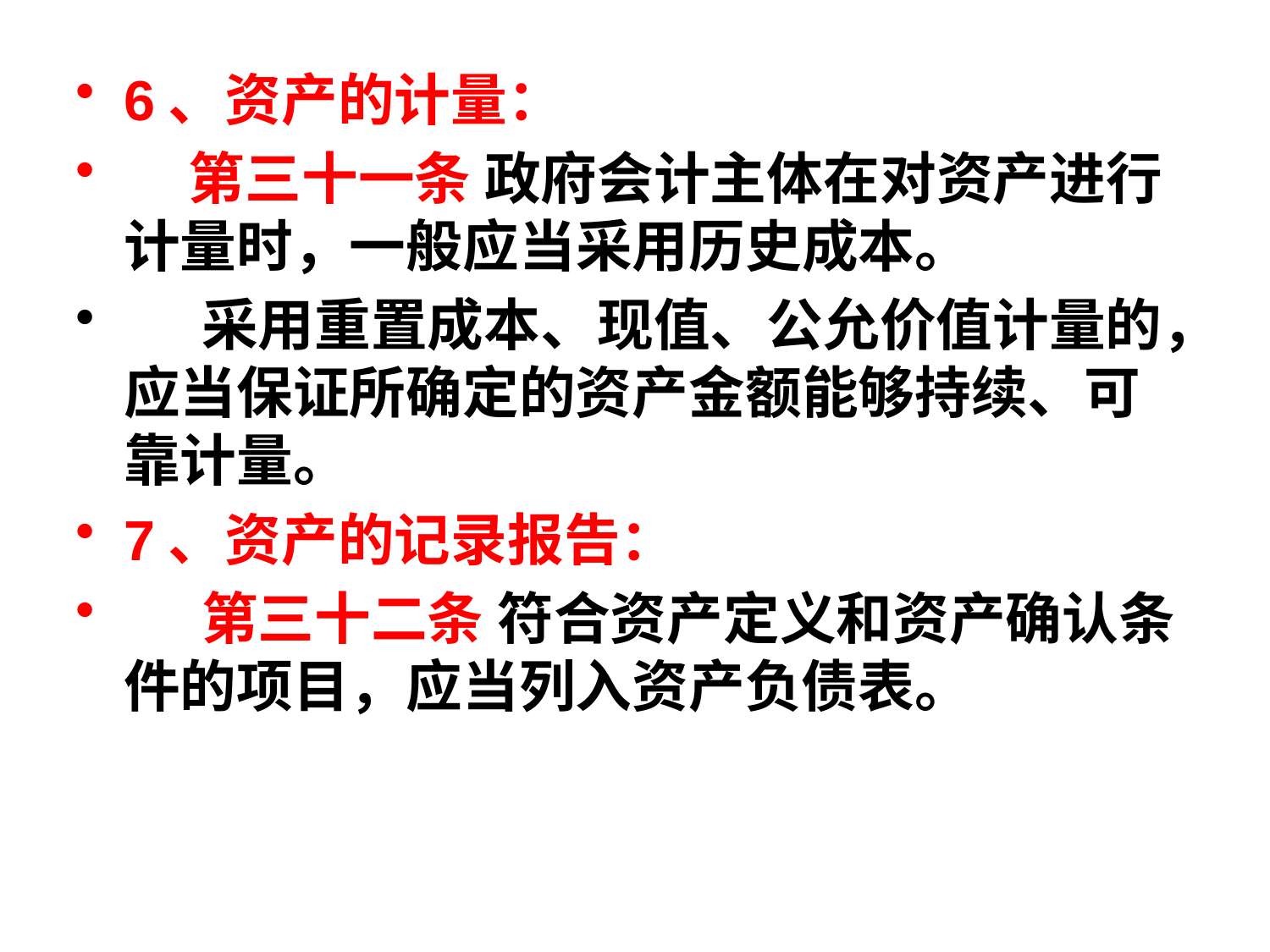

6、资产的计量：
    第三十一条 政府会计主体在对资产进行计量时，一般应当采用历史成本。
     采用重置成本、现值、公允价值计量的，应当保证所确定的资产金额能够持续、可靠计量。
7、资产的记录报告：
     第三十二条 符合资产定义和资产确认条件的项目，应当列入资产负债表。